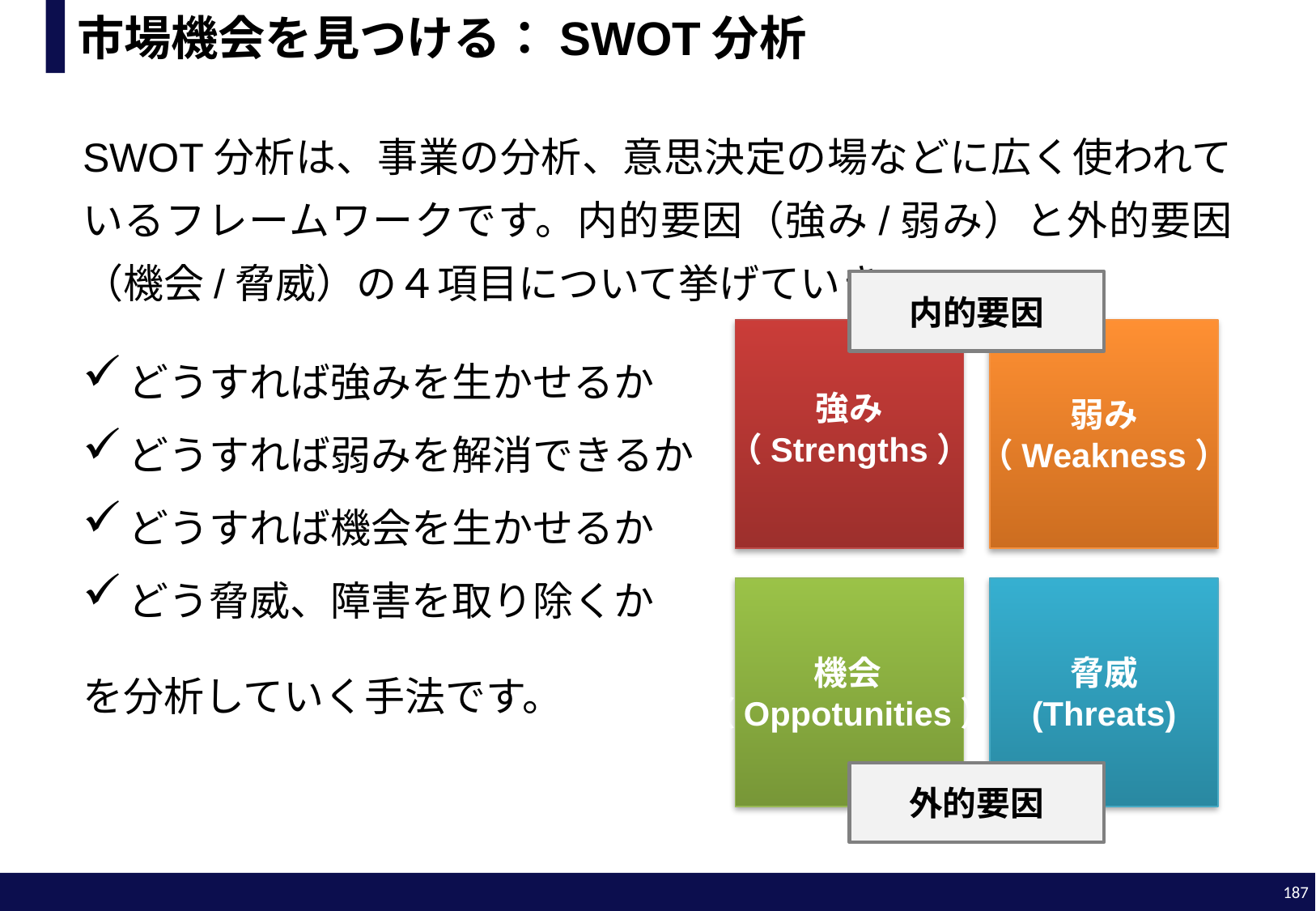

# 市場機会を見つける：SWOT分析
SWOT分析は、事業の分析、意思決定の場などに広く使われているフレームワークです。内的要因（強み/弱み）と外的要因（機会/脅威）の４項目について挙げていき、
内的要因

どうすれば強みを生かせるか
どうすれば弱みを解消できるか
どうすれば機会を生かせるか
どう脅威、障害を取り除くか
強み
（Strengths）
弱み
（Weakness）
機会
（Oppotunities）
脅威
(Threats)
を分析していく手法です。
外的要因